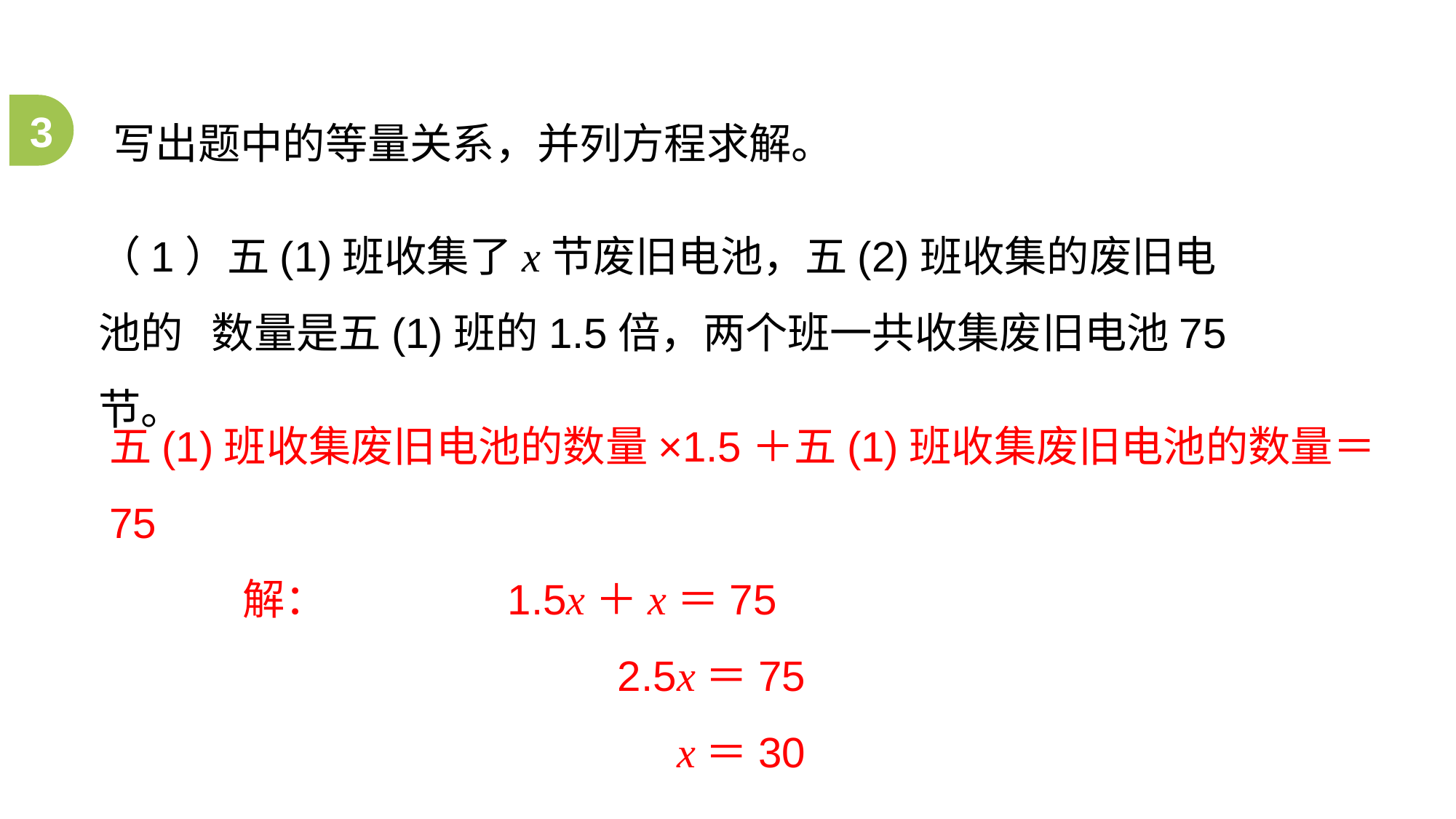

写出题中的等量关系，并列方程求解。
3
（1）五(1)班收集了x节废旧电池，五(2)班收集的废旧电池的   数量是五(1)班的1.5倍，两个班一共收集废旧电池75节。
五(1)班收集废旧电池的数量×1.5＋五(1)班收集废旧电池的数量＝75
             解：                  1.5x＋x＝75
                                           2.5x＝75
                                                x＝30